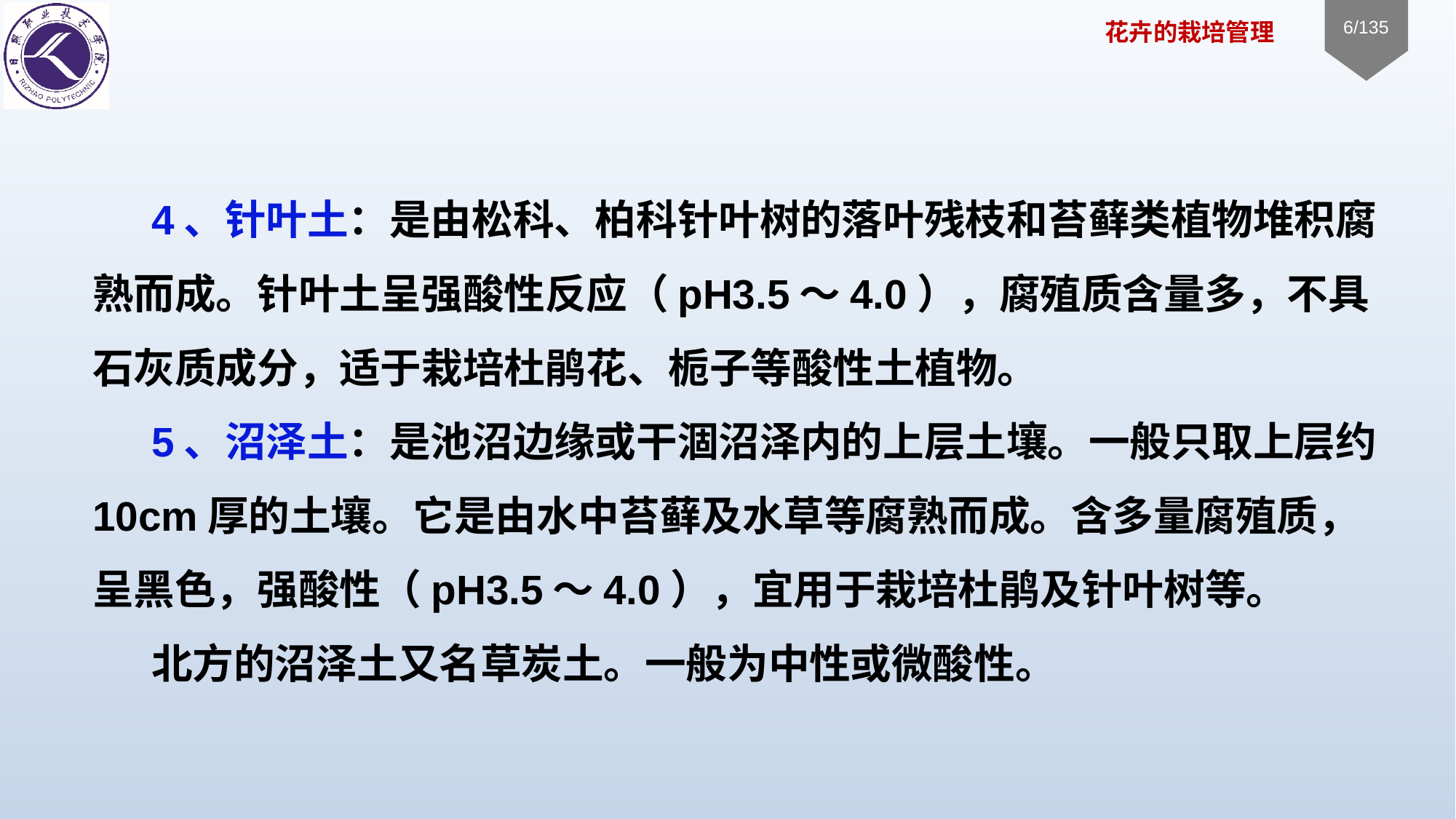

4、针叶土：是由松科、柏科针叶树的落叶残枝和苔藓类植物堆积腐熟而成。针叶土呈强酸性反应（pH3.5～4.0），腐殖质含量多，不具石灰质成分，适于栽培杜鹃花、栀子等酸性土植物。
5、沼泽土：是池沼边缘或干涸沼泽内的上层土壤。一般只取上层约10cm厚的土壤。它是由水中苔藓及水草等腐熟而成。含多量腐殖质，呈黑色，强酸性（pH3.5～4.0），宜用于栽培杜鹃及针叶树等。
北方的沼泽土又名草炭土。一般为中性或微酸性。